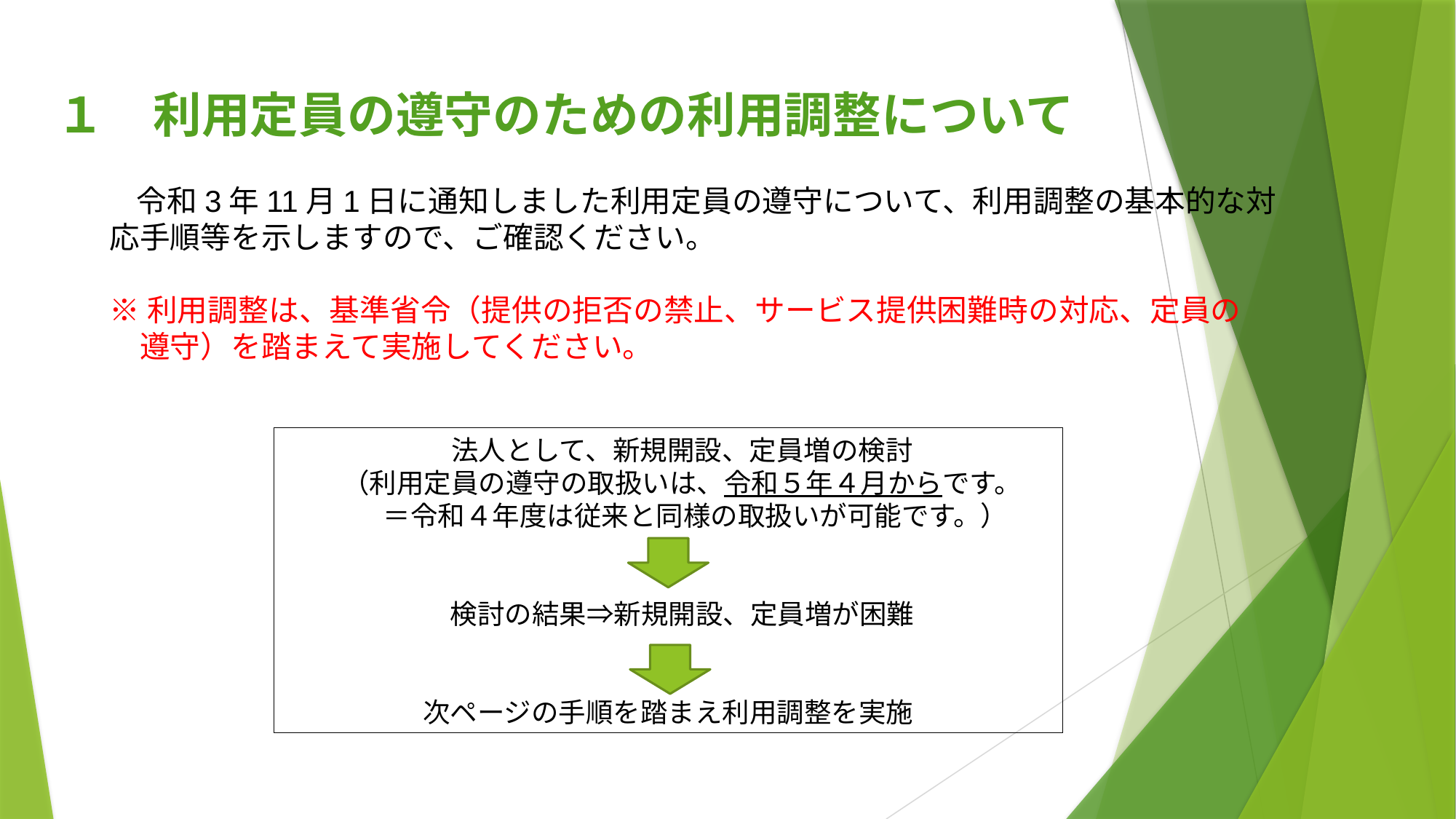

１　利用定員の遵守のための利用調整について
　令和3年11月1日に通知しました利用定員の遵守について、利用調整の基本的な対応手順等を示しますので、ご確認ください。
※利用調整は、基準省令（提供の拒否の禁止、サービス提供困難時の対応、定員の
　遵守）を踏まえて実施してください。
　法人として、新規開設、定員増の検討
　（利用定員の遵守の取扱いは、令和５年４月からです。
　　＝令和４年度は従来と同様の取扱いが可能です。）

　検討の結果⇒新規開設、定員増が困難

　次ページの手順を踏まえ利用調整を実施